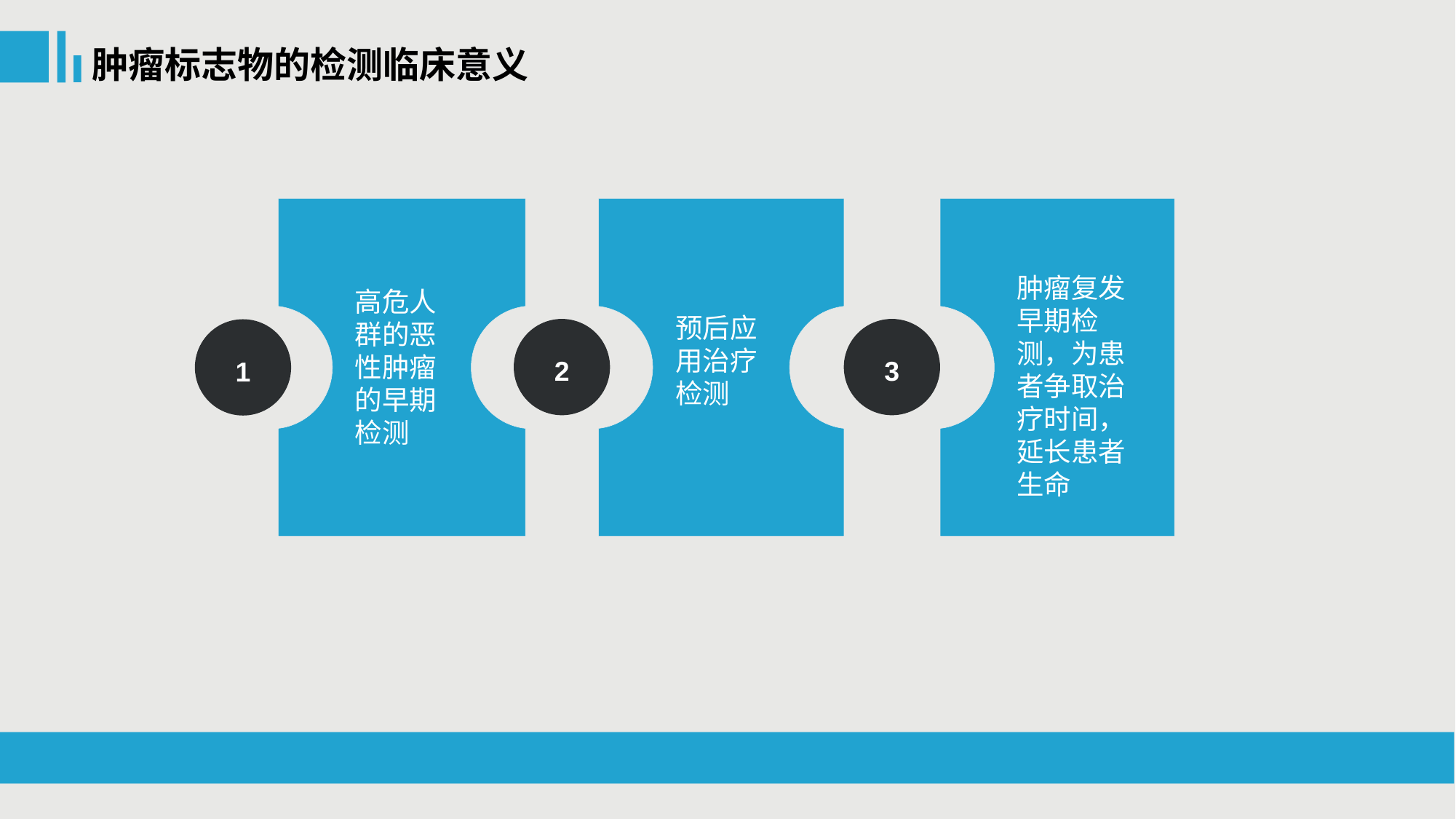

肿瘤标志物的检测临床意义

2
3
1
肿瘤复发早期检测，为患者争取治疗时间，延长患者生命
高危人群的恶性肿瘤的早期检测
预后应用治疗检测